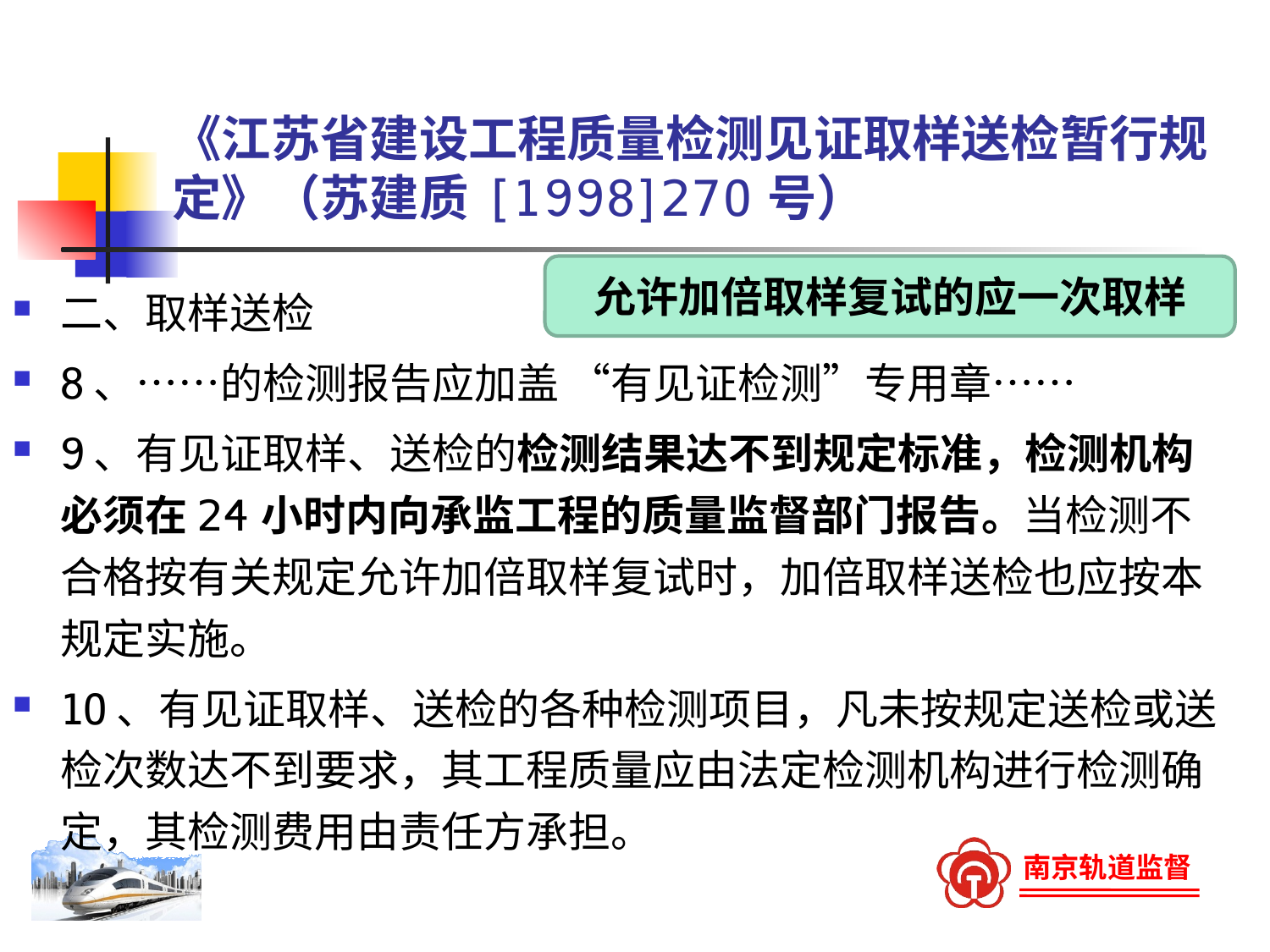

# 《江苏省建设工程质量检测见证取样送检暂行规定》（苏建质 [1998]270号）
允许加倍取样复试的应一次取样
二、取样送检
8、……的检测报告应加盖 “有见证检测”专用章……
9、有见证取样、送检的检测结果达不到规定标准，检测机构必须在24小时内向承监工程的质量监督部门报告。当检测不合格按有关规定允许加倍取样复试时，加倍取样送检也应按本规定实施。
10、有见证取样、送检的各种检测项目，凡未按规定送检或送检次数达不到要求，其工程质量应由法定检测机构进行检测确定，其检测费用由责任方承担。